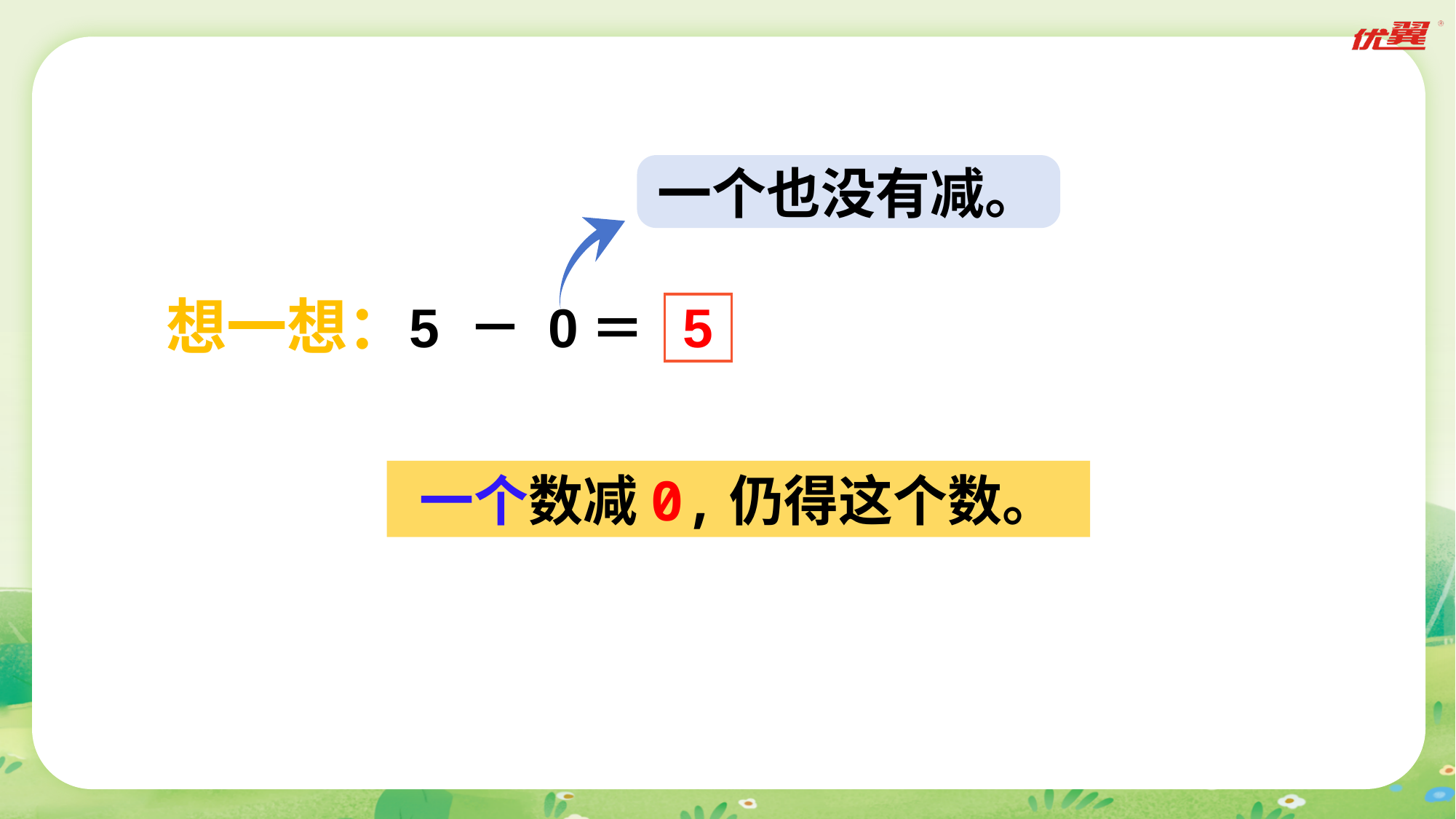

一个也没有减。

想一想：
5
5 － 0
＝

一个数减0,仍得这个数。